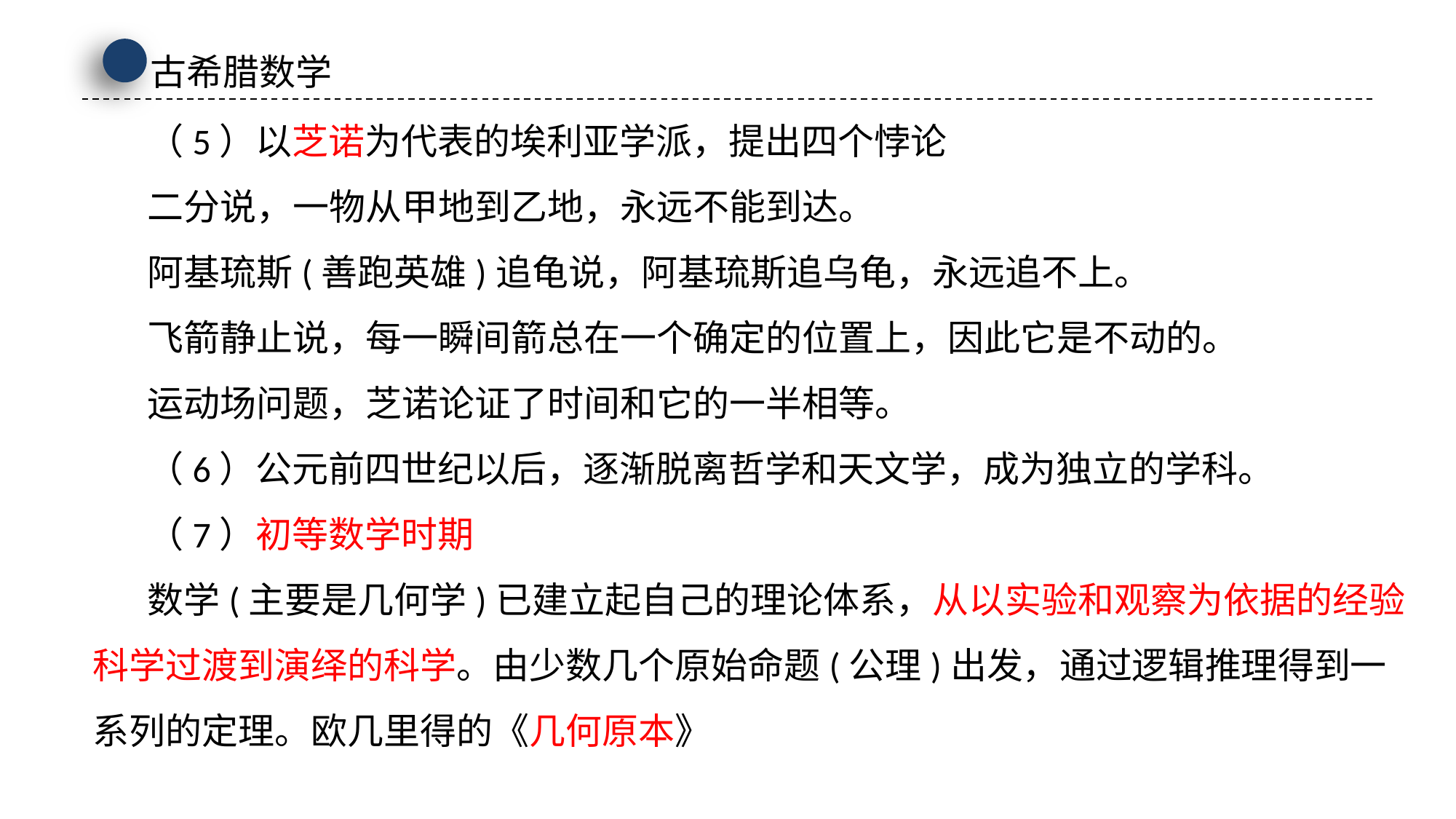

古希腊数学
（5）以芝诺为代表的埃利亚学派，提出四个悖论
二分说，一物从甲地到乙地，永远不能到达。
阿基琉斯(善跑英雄)追龟说，阿基琉斯追乌龟，永远追不上。
飞箭静止说，每一瞬间箭总在一个确定的位置上，因此它是不动的。
运动场问题，芝诺论证了时间和它的一半相等。
（6）公元前四世纪以后，逐渐脱离哲学和天文学，成为独立的学科。
（7）初等数学时期
数学(主要是几何学)已建立起自己的理论体系，从以实验和观察为依据的经验科学过渡到演绎的科学。由少数几个原始命题(公理)出发，通过逻辑推理得到一系列的定理。欧几里得的《几何原本》